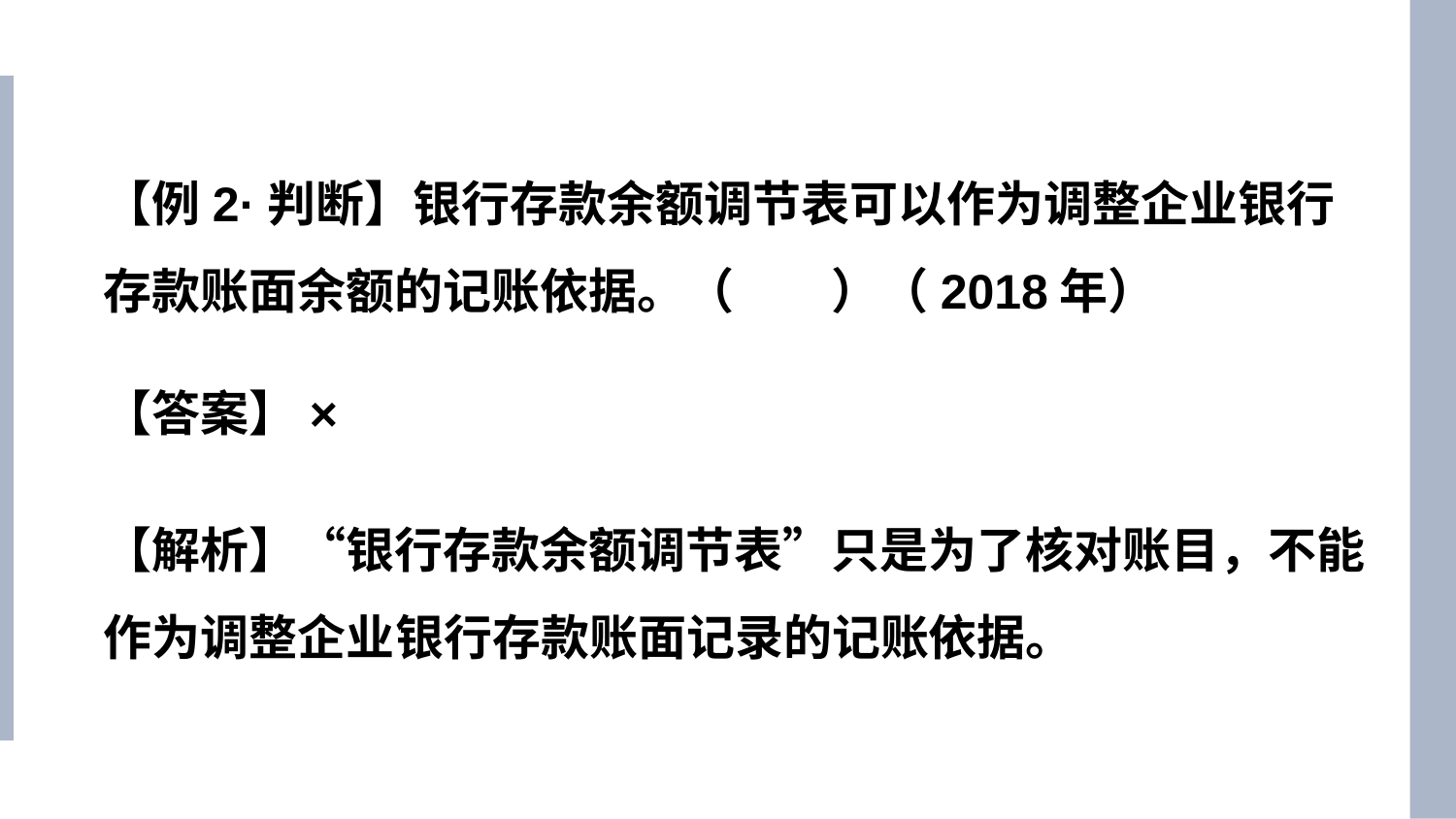

【例2·判断】银行存款余额调节表可以作为调整企业银行存款账面余额的记账依据。（　　）（2018年）
【答案】×
【解析】“银行存款余额调节表”只是为了核对账目，不能作为调整企业银行存款账面记录的记账依据。